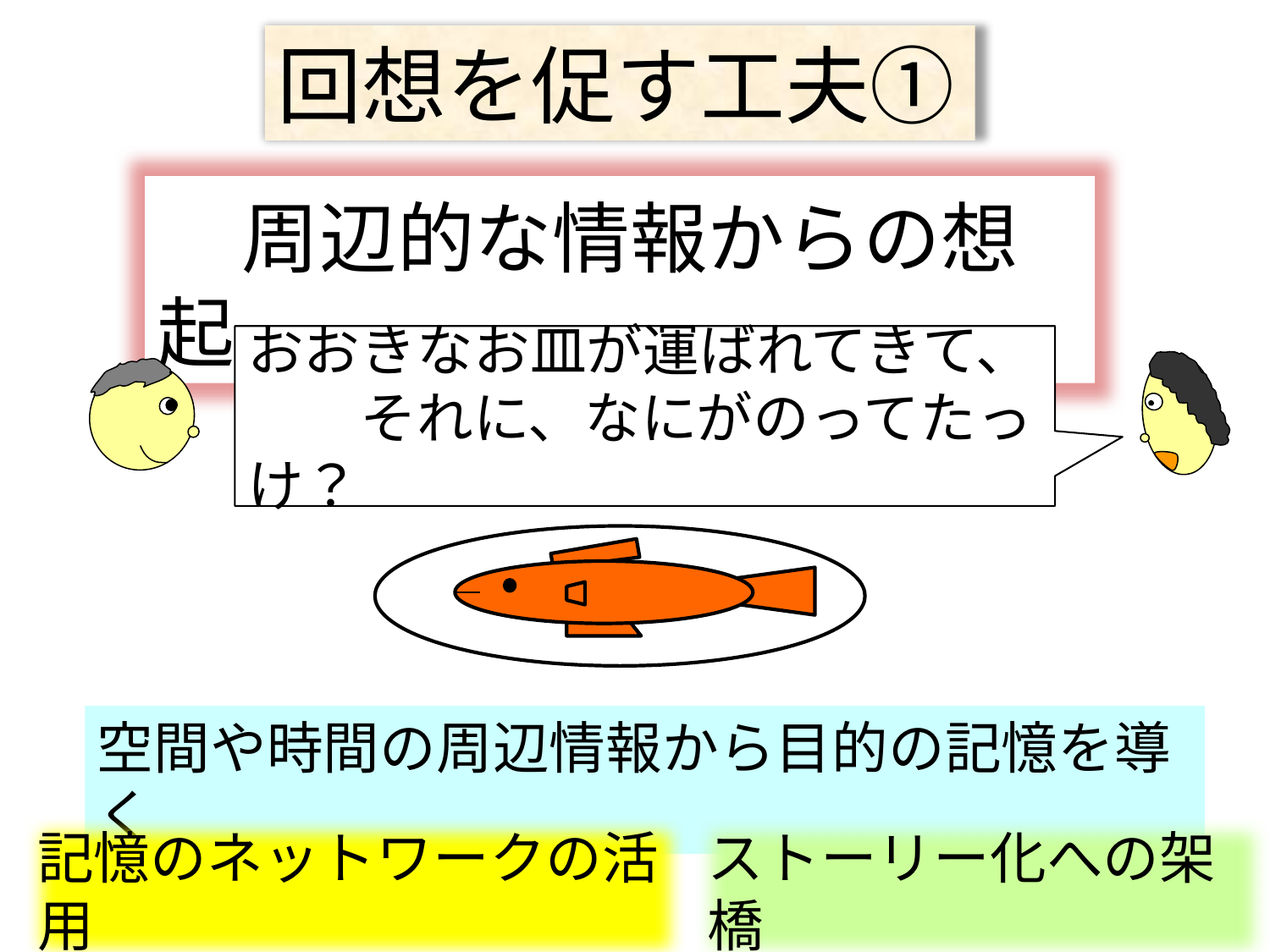

回想を促す工夫①
　周辺的な情報からの想起
おおきなお皿が運ばれてきて、
　　それに、なにがのってたっけ？

空間や時間の周辺情報から目的の記憶を導く
記憶のネットワークの活用
ストーリー化への架橋